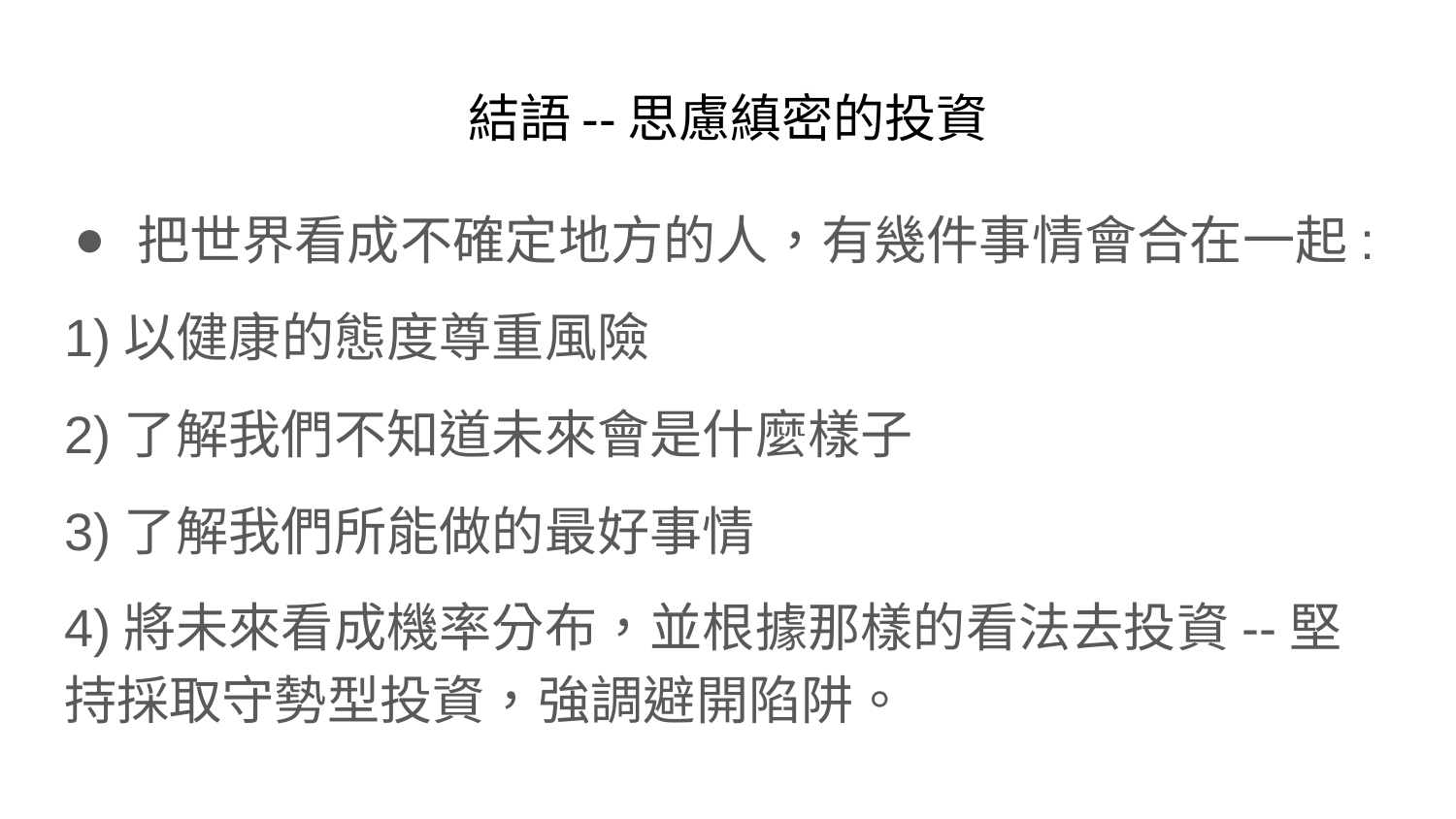

# 結語--思慮縝密的投資
把世界看成不確定地方的人，有幾件事情會合在一起:
1)以健康的態度尊重風險
2)了解我們不知道未來會是什麼樣子
3)了解我們所能做的最好事情
4)將未來看成機率分布，並根據那樣的看法去投資--堅持採取守勢型投資，強調避開陷阱。